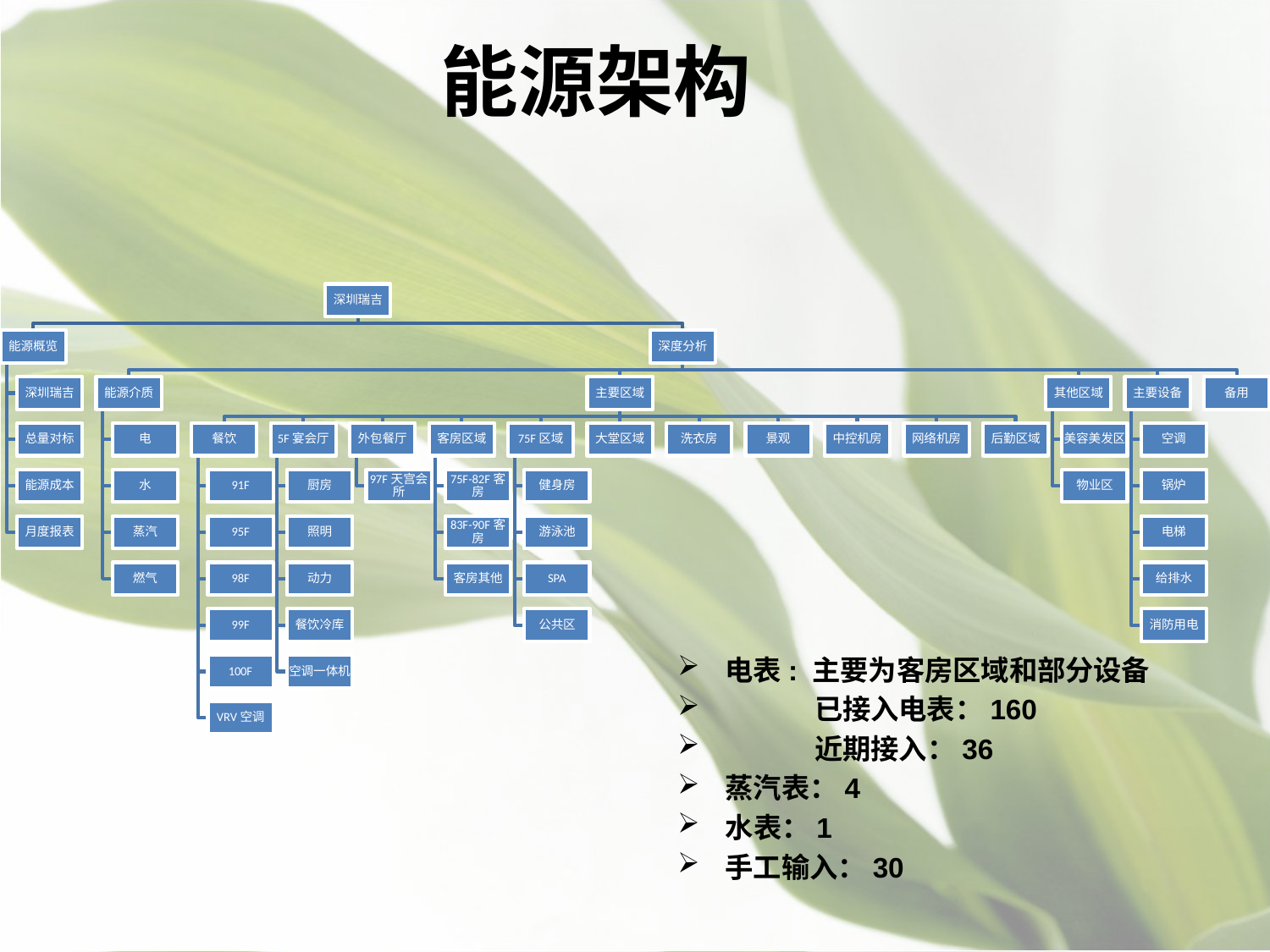

# 能源架构
深圳瑞吉
能源概览
深圳瑞吉
总量对标
能源成本
月度报表
深度分析
能源介质
电
水
蒸汽
燃气
主要区域
餐饮
91F
95F
98F
99F
100F
VRV空调
5F宴会厅
厨房
照明
动力
餐饮冷库
空调一体机
外包餐厅
97F天宫会所
客房区域
75F-82F客房
83F-90F客房
客房其他
75F区域
健身房
游泳池
SPA
公共区
大堂区域
洗衣房
景观
中控机房
网络机房
后勤区域
其他区域
美容美发区
物业区
主要设备
空调
锅炉
电梯
给排水
消防用电
备用
电表: 主要为客房区域和部分设备
             已接入电表：160
             近期接入：36
蒸汽表：4
水表：1
手工输入：30